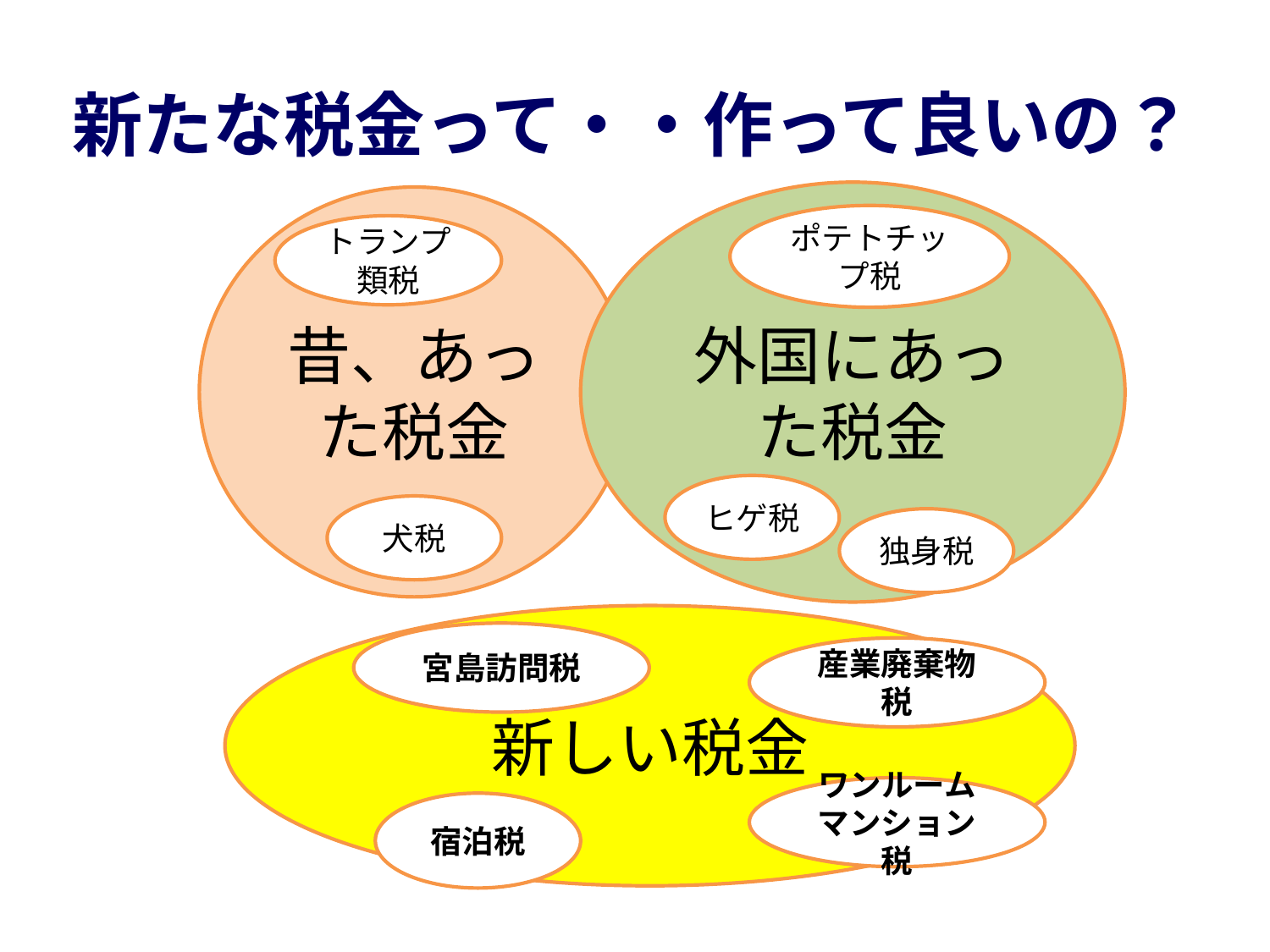

新たな税金って・・作って良いの？
外国にあった税金
昔、あった税金
ポテトチップ税
トランプ類税
ヒゲ税
犬税
独身税
新しい税金
宮島訪問税
産業廃棄物税
ワンルーム
マンション税
宿泊税